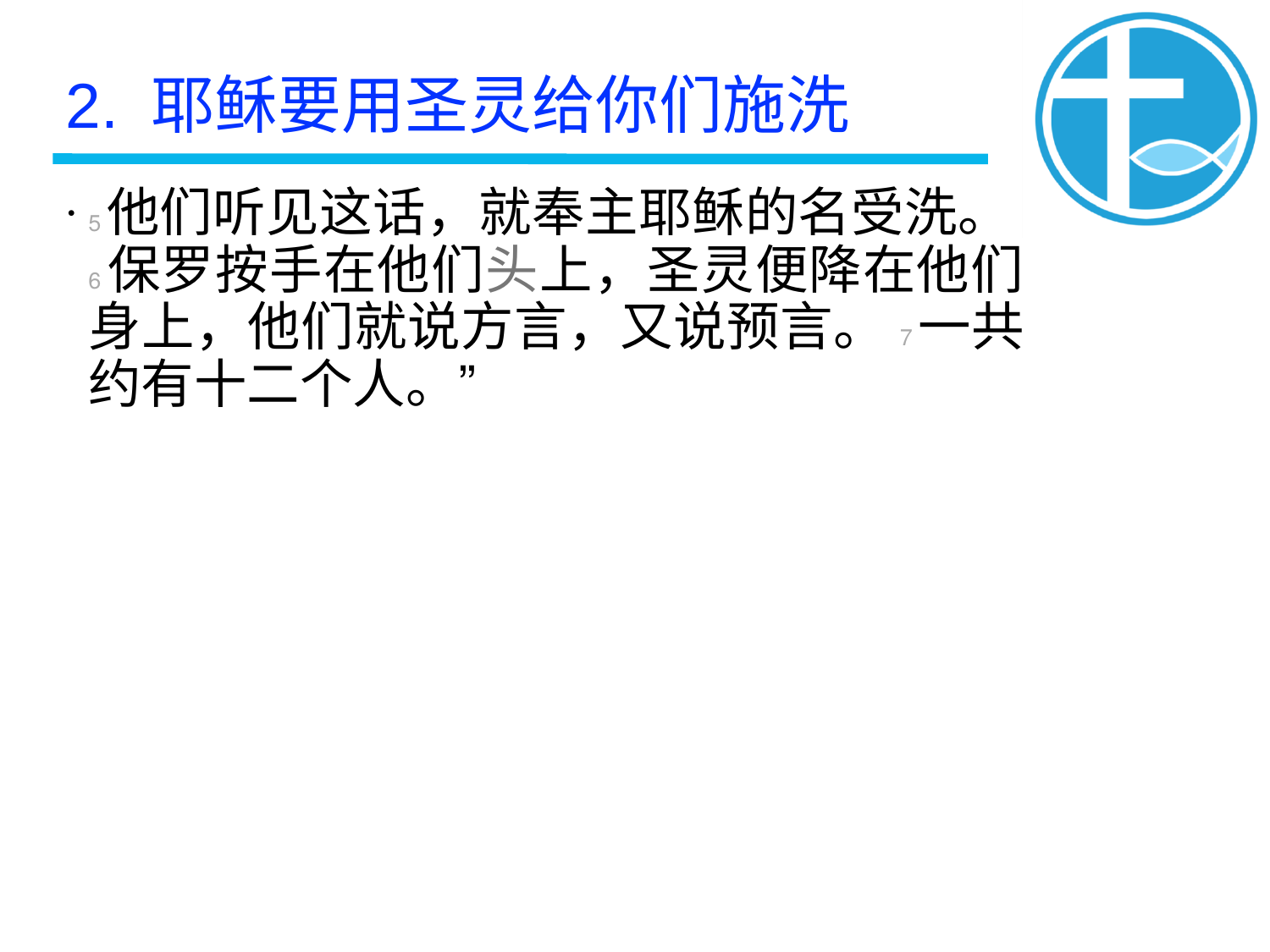

2. 耶稣要用圣灵给你们施洗
5他们听见这话，就奉主耶稣的名受洗。6保罗按手在他们头上，圣灵便降在他们身上，他们就说方言，又说预言。7一共约有十二个人。”